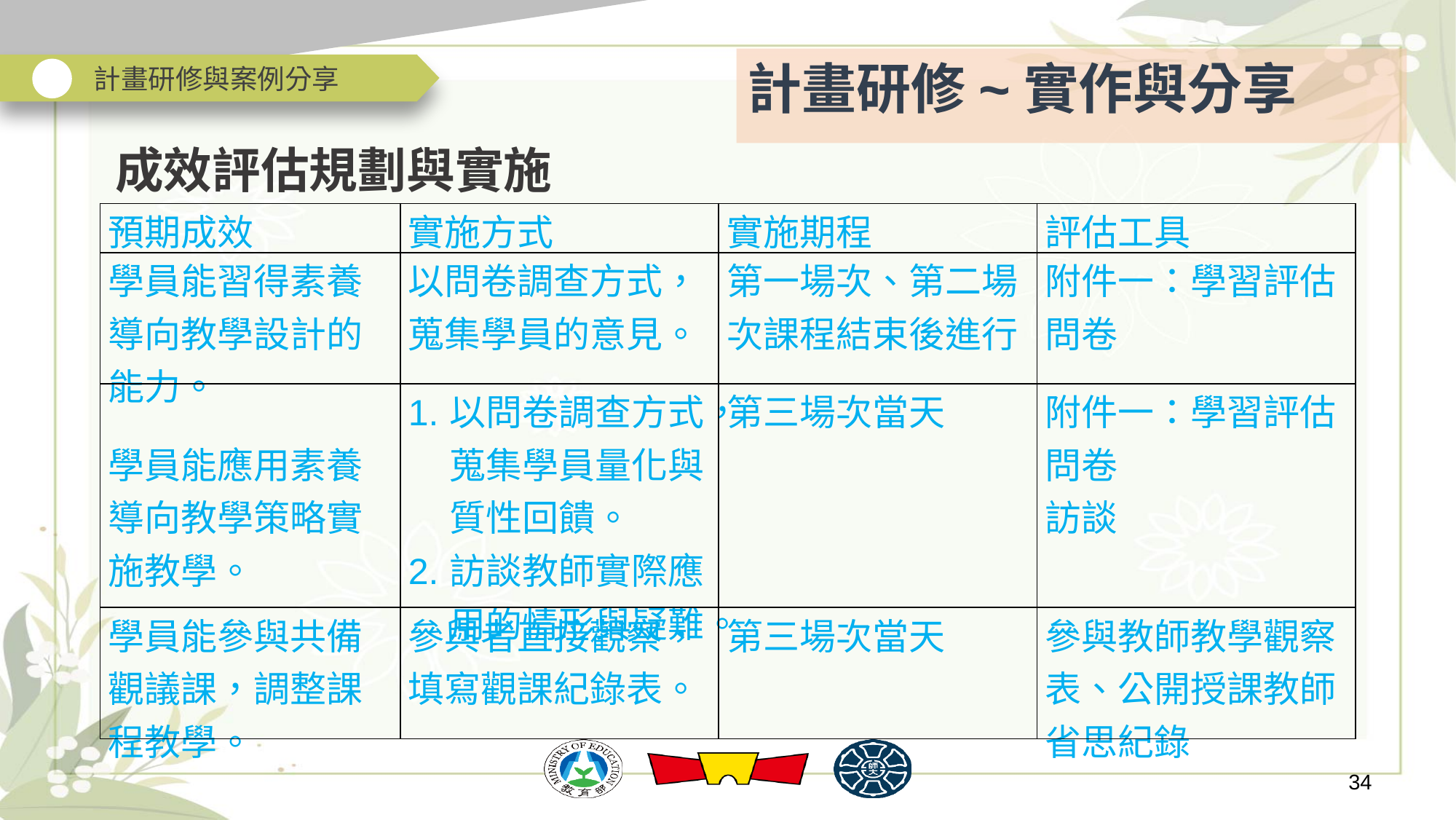

計畫研修~實作與分享

計畫研修與案例分享
   成效評估規劃與實施

| 預期成效 | 實施方式 | 實施期程 | 評估工具 |
| --- | --- | --- | --- |
| 學員能習得素養導向教學設計的能力。 | 以問卷調查方式，蒐集學員的意見。 | 第一場次、第二場次課程結束後進行 | 附件一：學習評估問卷 |
| 學員能應用素養導向教學策略實施教學。 | 以問卷調查方式，蒐集學員量化與質性回饋。 訪談教師實際應用的情形與疑難。 | 第三場次當天 | 附件一：學習評估問卷 訪談 |
| 學員能參與共備觀議課，調整課程教學。 | 參與者直接觀察，填寫觀課紀錄表。 | 第三場次當天 | 參與教師教學觀察表、公開授課教師省思紀錄 |
34